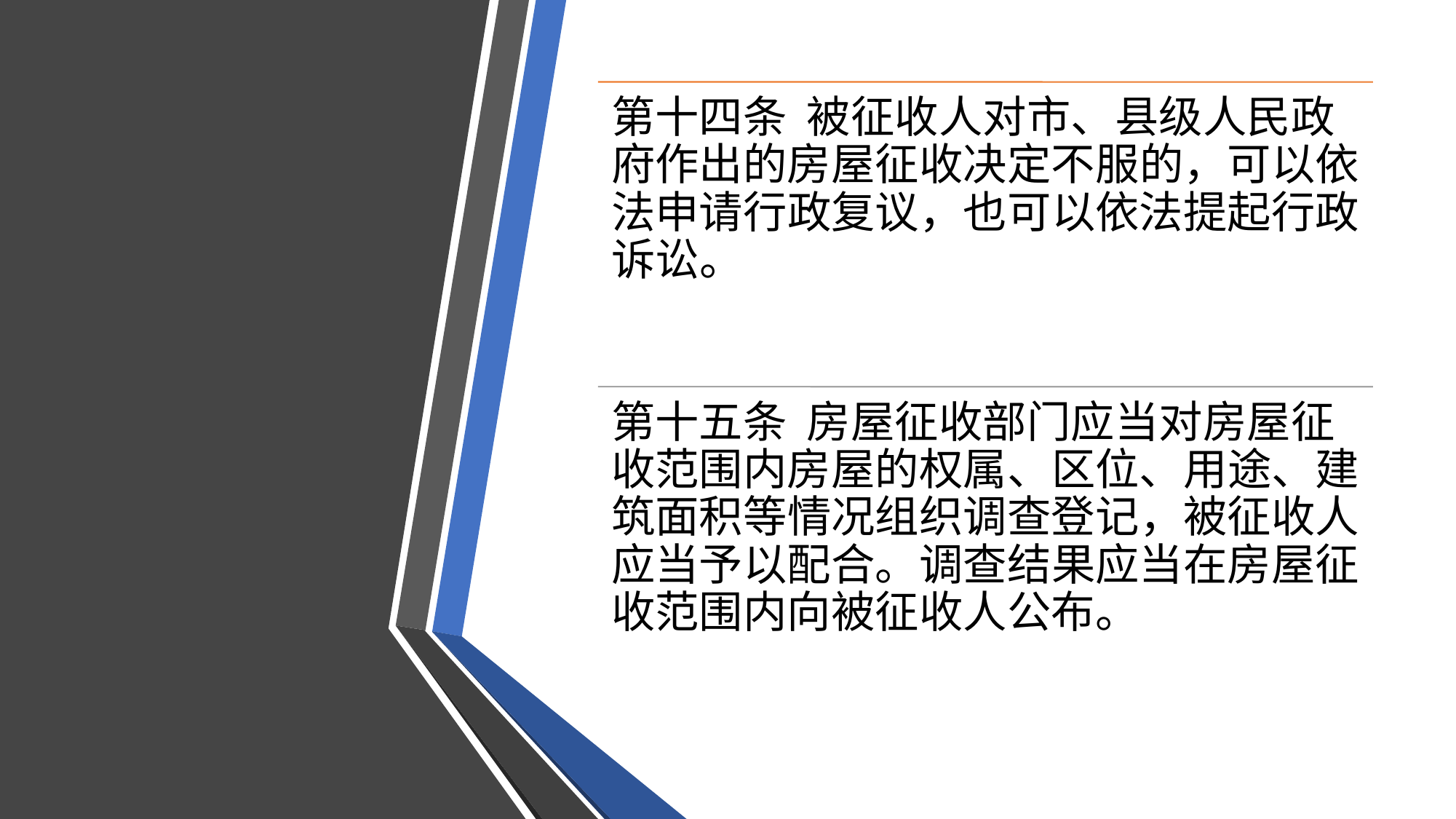

#
第十四条  被征收人对市、县级人民政府作出的房屋征收决定不服的，可以依法申请行政复议，也可以依法提起行政诉讼。
第十五条  房屋征收部门应当对房屋征收范围内房屋的权属、区位、用途、建筑面积等情况组织调查登记，被征收人应当予以配合。调查结果应当在房屋征收范围内向被征收人公布。